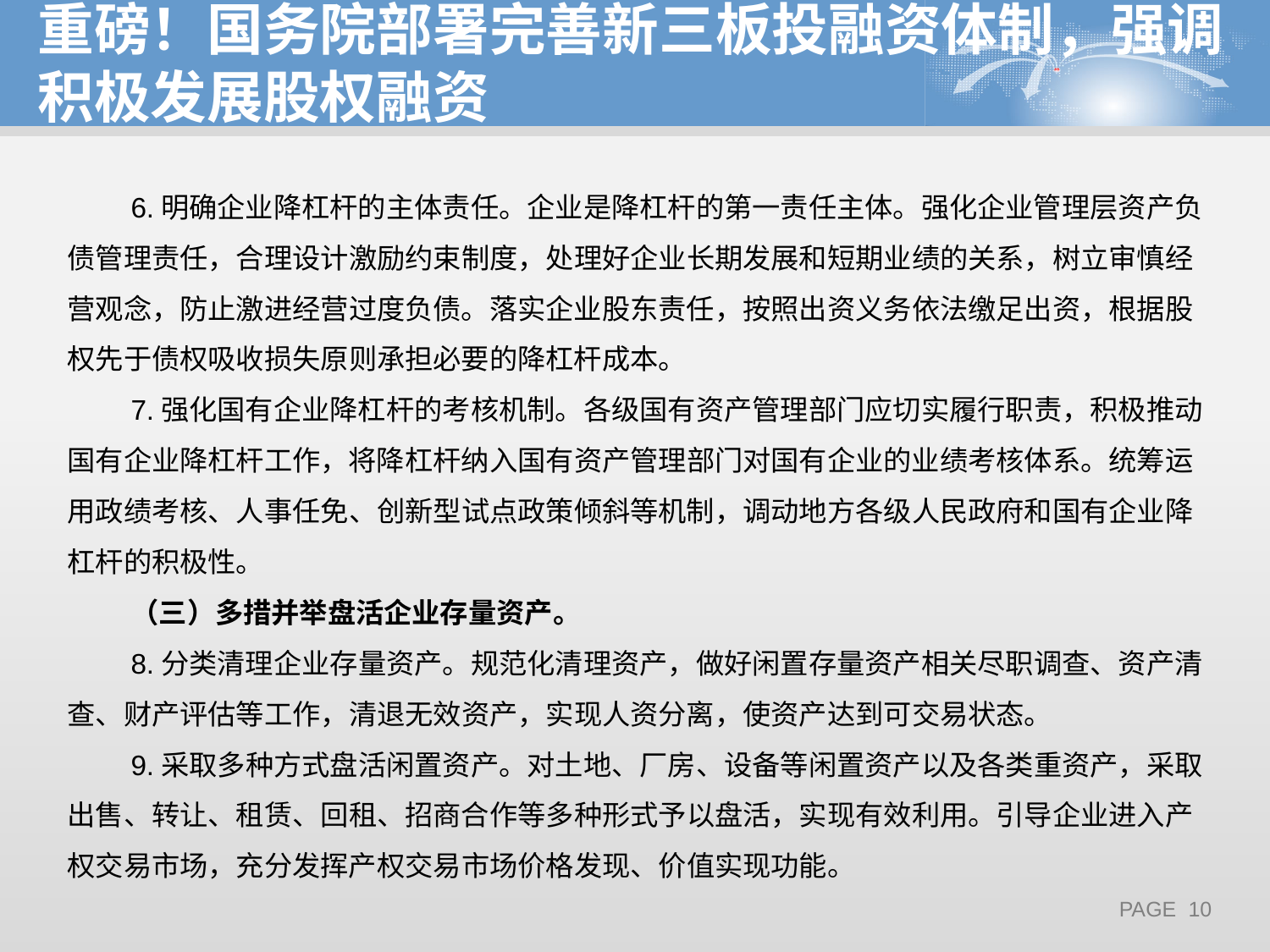

重磅！国务院部署完善新三板投融资体制，强调积极发展股权融资
6.明确企业降杠杆的主体责任。企业是降杠杆的第一责任主体。强化企业管理层资产负债管理责任，合理设计激励约束制度，处理好企业长期发展和短期业绩的关系，树立审慎经营观念，防止激进经营过度负债。落实企业股东责任，按照出资义务依法缴足出资，根据股权先于债权吸收损失原则承担必要的降杠杆成本。
7.强化国有企业降杠杆的考核机制。各级国有资产管理部门应切实履行职责，积极推动国有企业降杠杆工作，将降杠杆纳入国有资产管理部门对国有企业的业绩考核体系。统筹运用政绩考核、人事任免、创新型试点政策倾斜等机制，调动地方各级人民政府和国有企业降杠杆的积极性。
（三）多措并举盘活企业存量资产。
8.分类清理企业存量资产。规范化清理资产，做好闲置存量资产相关尽职调查、资产清查、财产评估等工作，清退无效资产，实现人资分离，使资产达到可交易状态。
9.采取多种方式盘活闲置资产。对土地、厂房、设备等闲置资产以及各类重资产，采取出售、转让、租赁、回租、招商合作等多种形式予以盘活，实现有效利用。引导企业进入产权交易市场，充分发挥产权交易市场价格发现、价值实现功能。